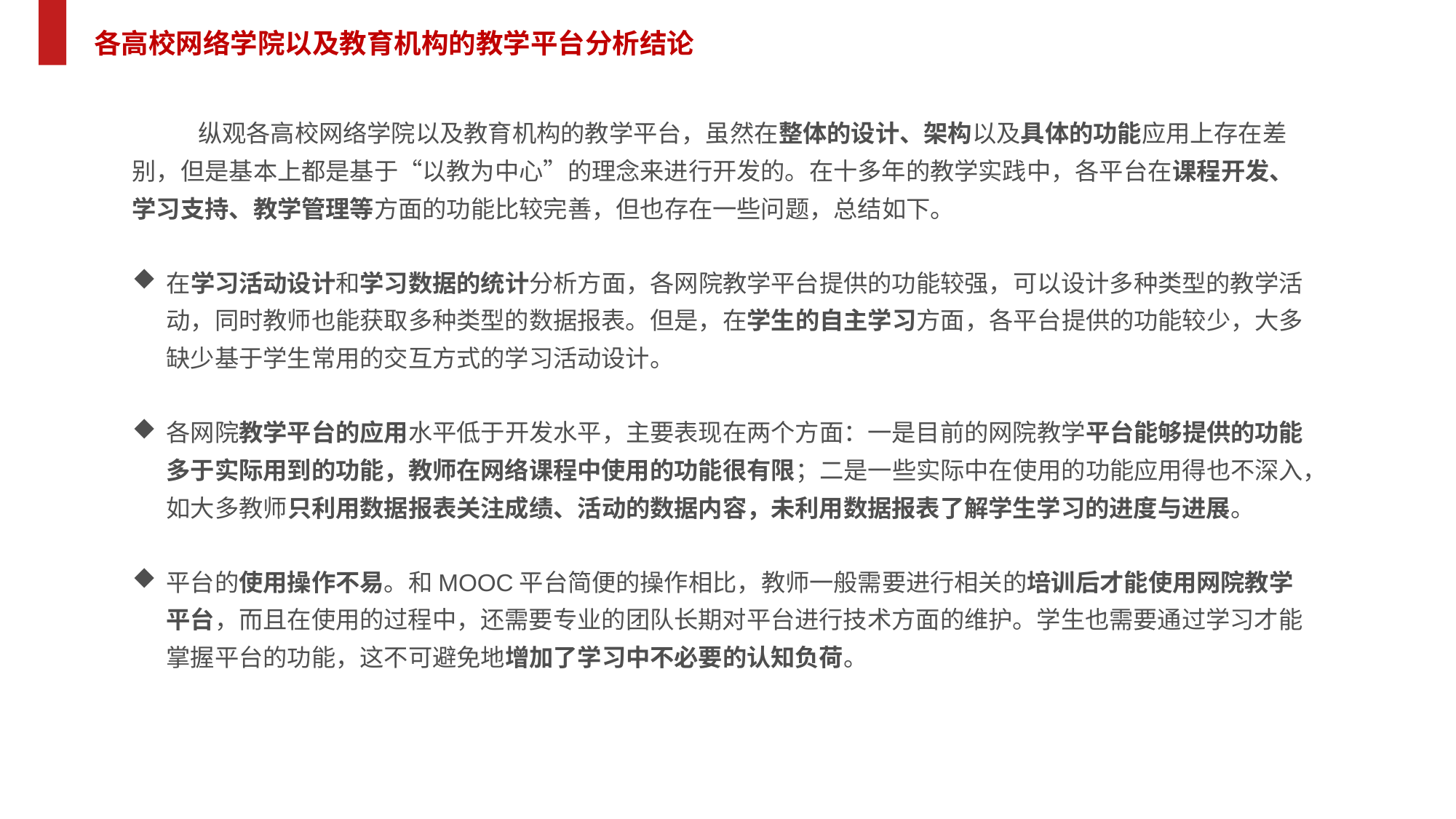

各高校网络学院以及教育机构的教学平台分析结论
 纵观各高校网络学院以及教育机构的教学平台，虽然在整体的设计、架构以及具体的功能应用上存在差别，但是基本上都是基于“以教为中心”的理念来进行开发的。在十多年的教学实践中，各平台在课程开发、学习支持、教学管理等方面的功能比较完善，但也存在一些问题，总结如下。
在学习活动设计和学习数据的统计分析方面，各网院教学平台提供的功能较强，可以设计多种类型的教学活动，同时教师也能获取多种类型的数据报表。但是，在学生的自主学习方面，各平台提供的功能较少，大多缺少基于学生常用的交互方式的学习活动设计。
各网院教学平台的应用水平低于开发水平，主要表现在两个方面：一是目前的网院教学平台能够提供的功能多于实际用到的功能，教师在网络课程中使用的功能很有限；二是一些实际中在使用的功能应用得也不深入，如大多教师只利用数据报表关注成绩、活动的数据内容，未利用数据报表了解学生学习的进度与进展。
平台的使用操作不易。和MOOC平台简便的操作相比，教师一般需要进行相关的培训后才能使用网院教学平台，而且在使用的过程中，还需要专业的团队长期对平台进行技术方面的维护。学生也需要通过学习才能掌握平台的功能，这不可避免地增加了学习中不必要的认知负荷。